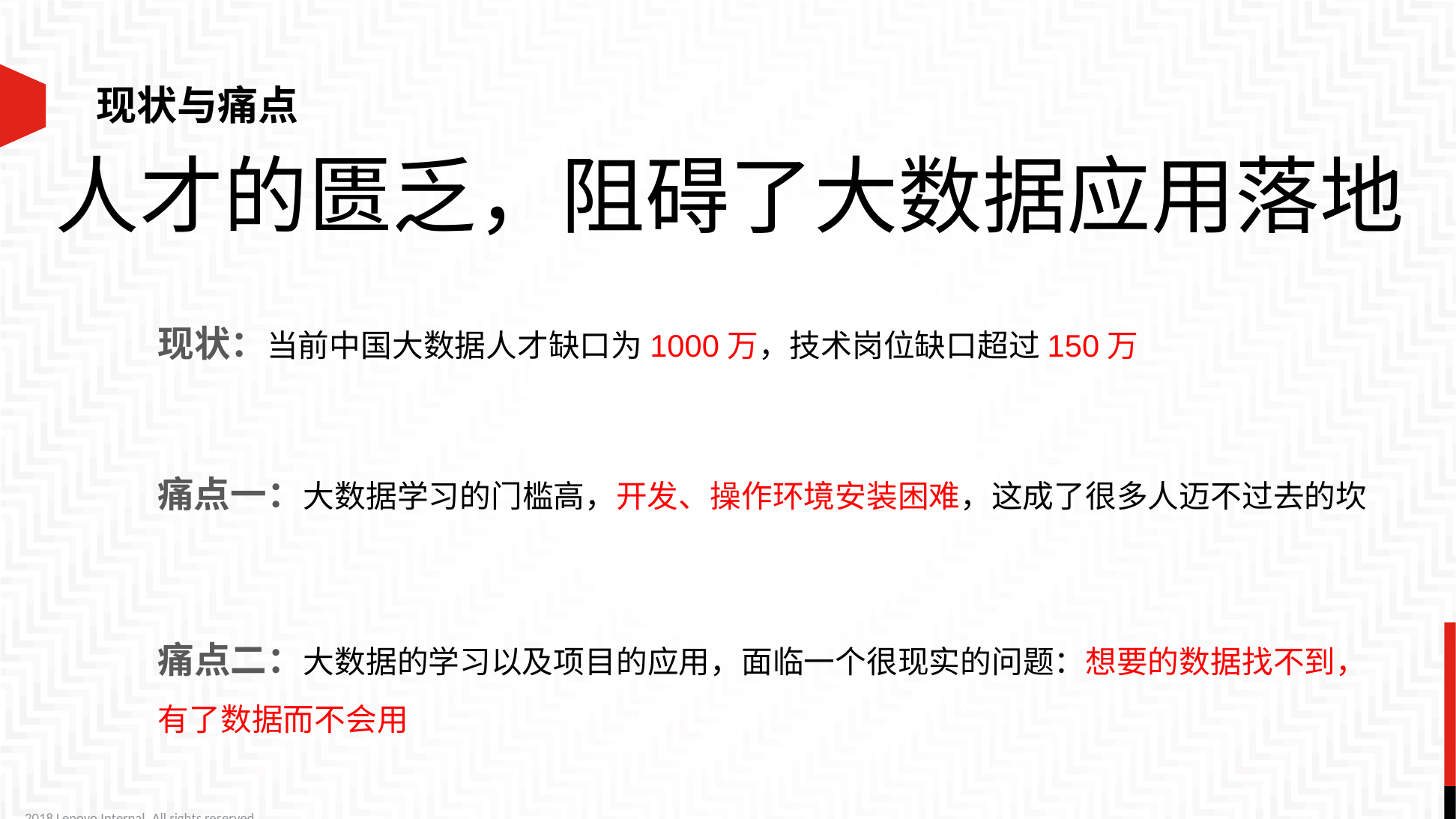

现状与痛点
人才的匮乏，阻碍了大数据应用落地
现状：当前中国大数据人才缺口为1000万，技术岗位缺口超过150万
痛点一：大数据学习的门槛高，开发、操作环境安装困难，这成了很多人迈不过去的坎

痛点二：大数据的学习以及项目的应用，面临一个很现实的问题：想要的数据找不到，有了数据而不会用